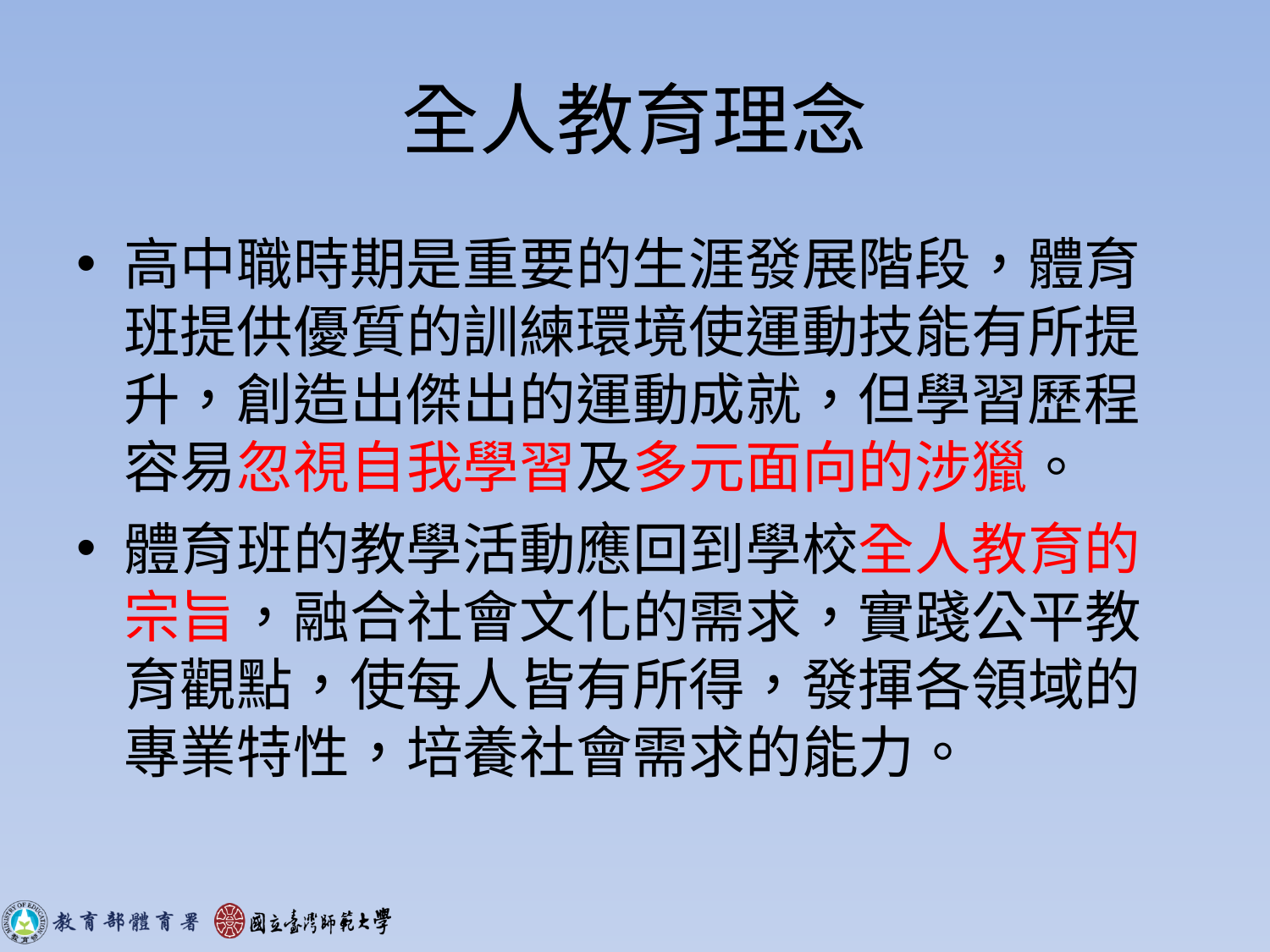

# 全人教育理念
高中職時期是重要的生涯發展階段，體育班提供優質的訓練環境使運動技能有所提升，創造出傑出的運動成就，但學習歷程容易忽視自我學習及多元面向的涉獵。
體育班的教學活動應回到學校全人教育的宗旨，融合社會文化的需求，實踐公平教育觀點，使每人皆有所得，發揮各領域的專業特性，培養社會需求的能力。